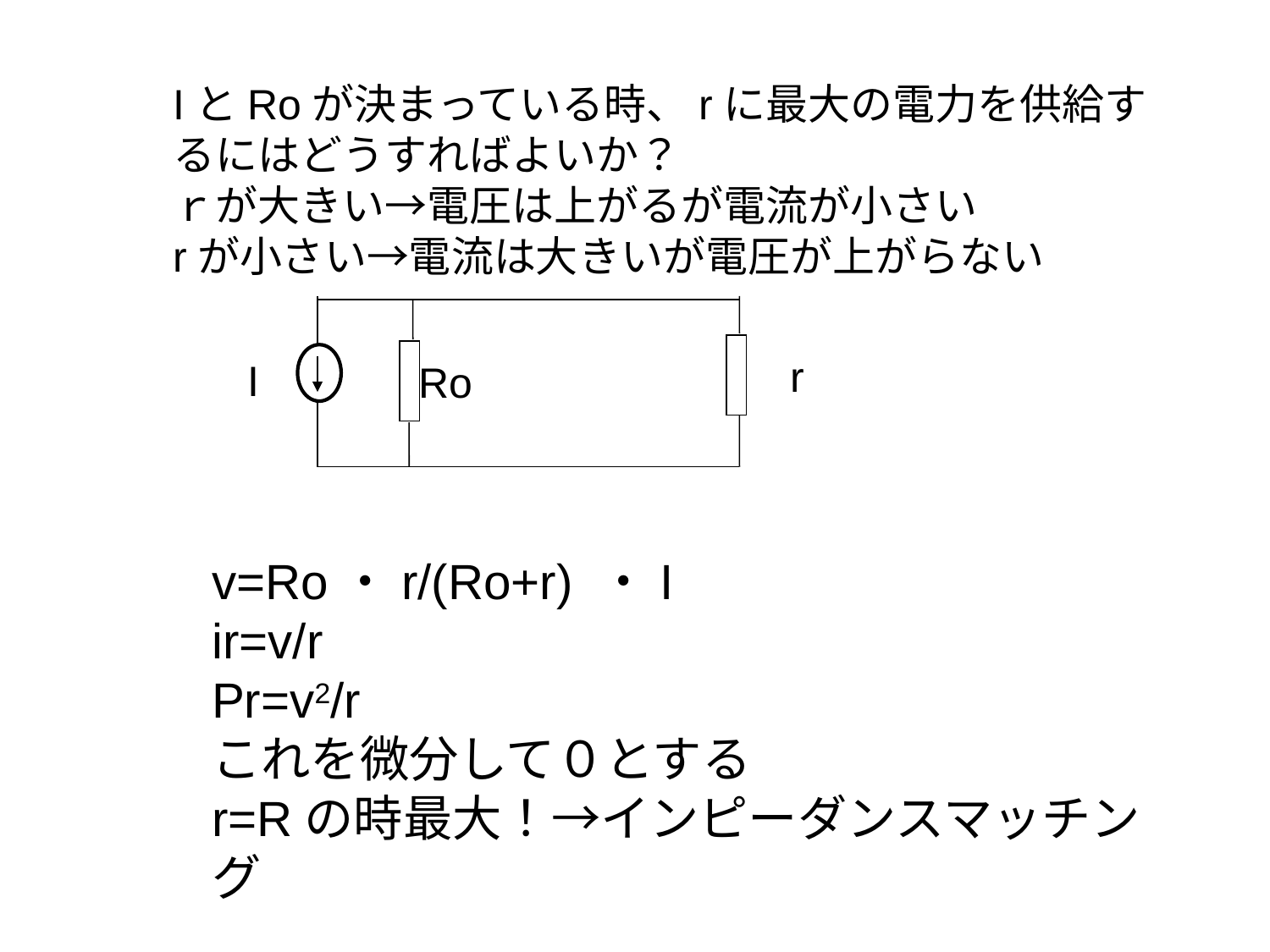

IとRoが決まっている時、rに最大の電力を供給するにはどうすればよいか？
ｒが大きい→電圧は上がるが電流が小さい
rが小さい→電流は大きいが電圧が上がらない

r

I
Ro

v=Ro・r/(Ro+r) ・I
ir=v/r
Pr=v2/r
これを微分して０とする
r=Rの時最大！→インピーダンスマッチング